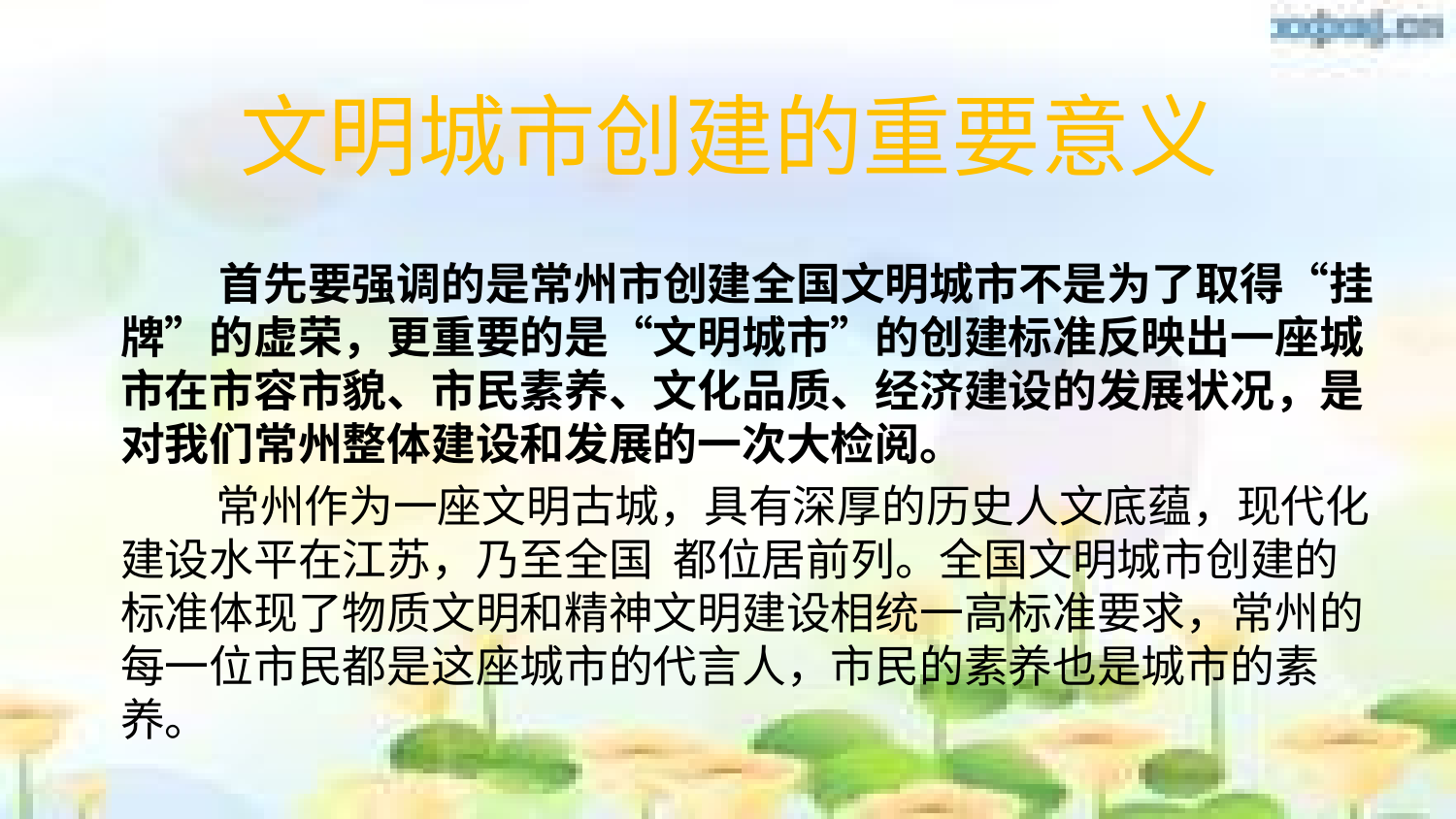

# 文明城市创建的重要意义
              首先要强调的是常州市创建全国文明城市不是为了取得“挂牌”的虚荣，更重要的是“文明城市”的创建标准反映出一座城市在市容市貌、市民素养、文化品质、经济建设的发展状况，是对我们常州整体建设和发展的一次大检阅。
              常州作为一座文明古城，具有深厚的历史人文底蕴，现代化建设水平在江苏，乃至全国  都位居前列。全国文明城市创建的标准体现了物质文明和精神文明建设相统一高标准要求，常州的每一位市民都是这座城市的代言人，市民的素养也是城市的素养。